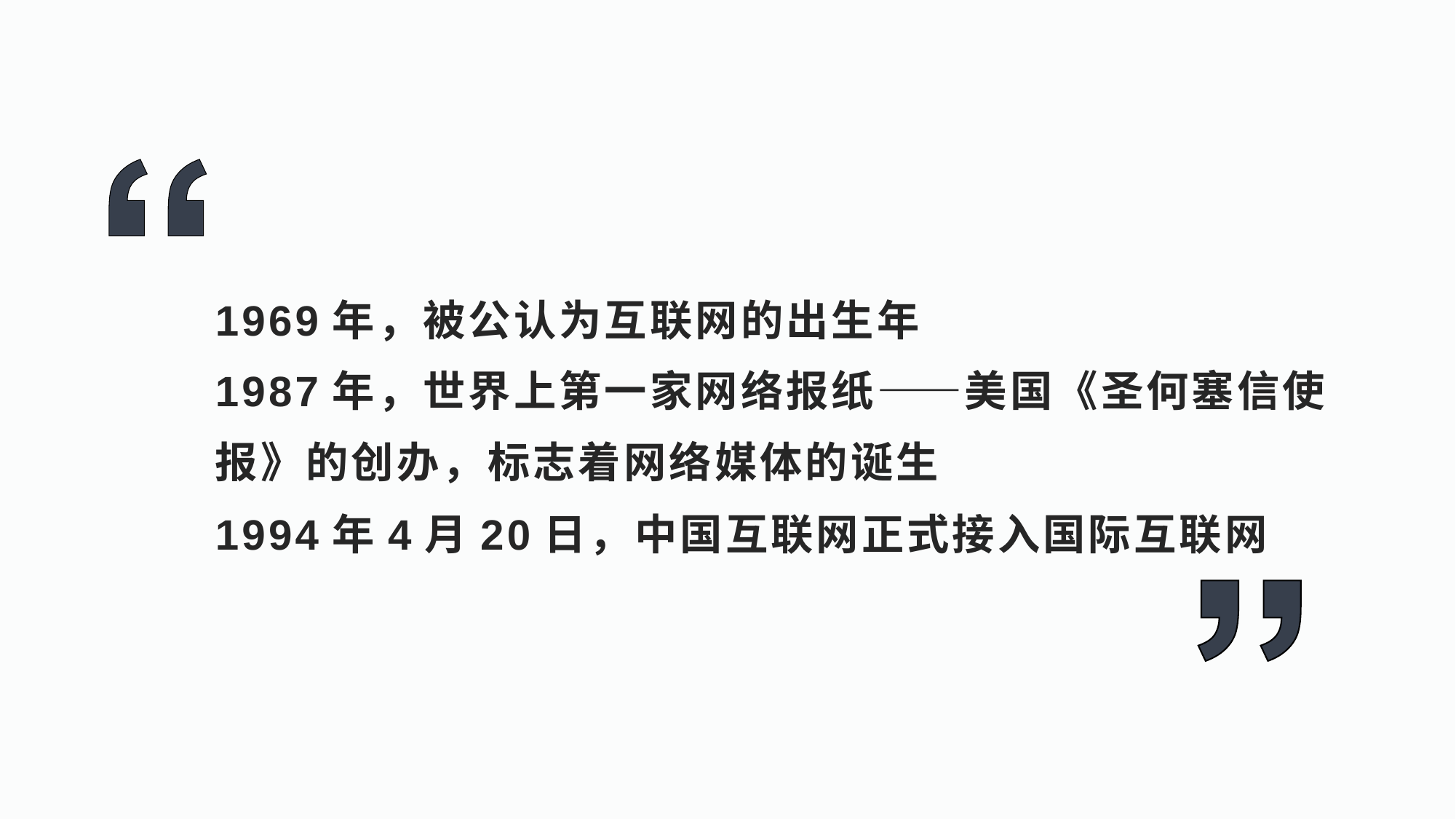

1969年，被公认为互联网的出生年
1987年，世界上第一家网络报纸——美国《圣何塞信使报》的创办，标志着网络媒体的诞生
1994年4月20日，中国互联网正式接入国际互联网